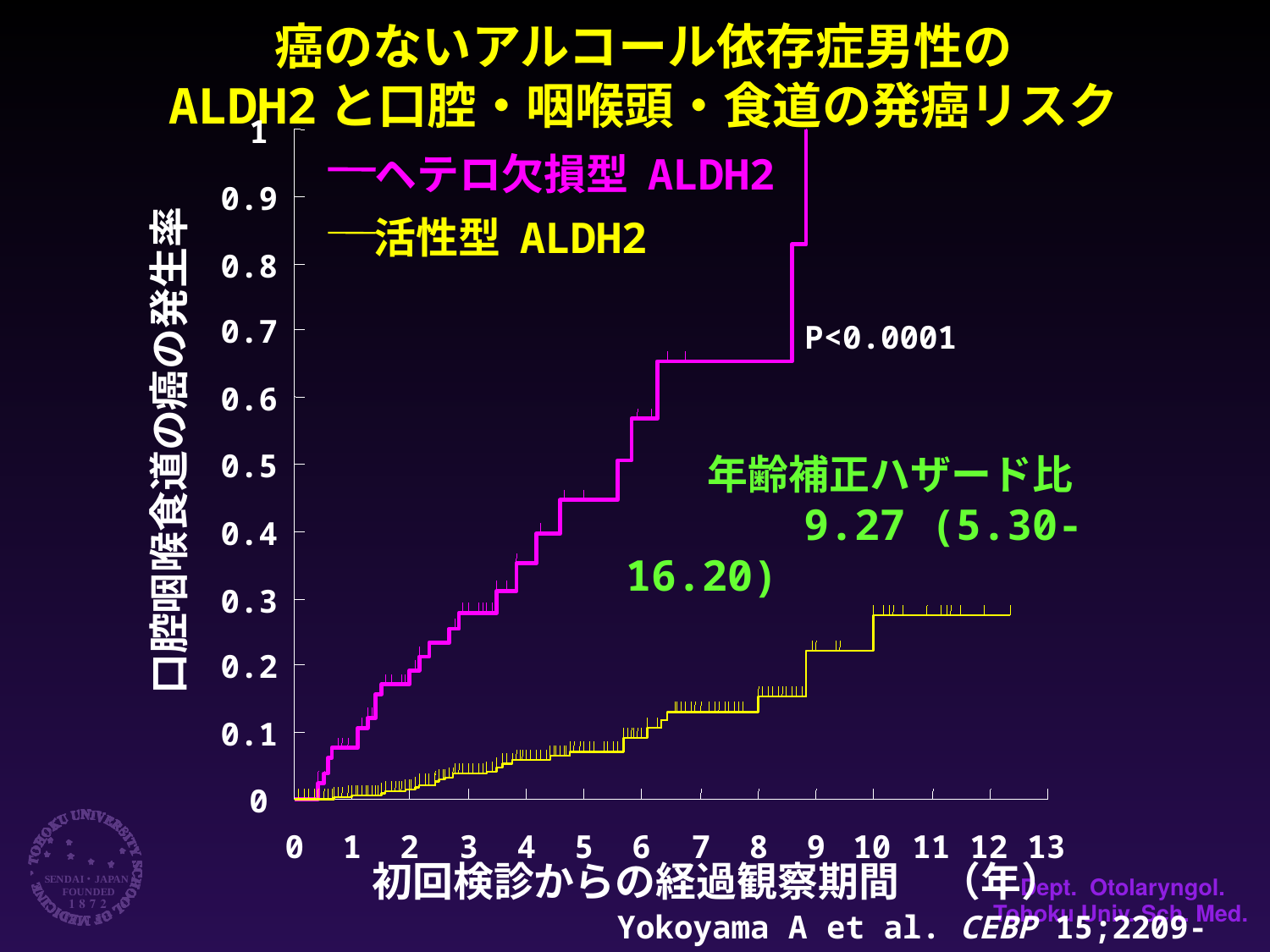

癌のないアルコール依存症男性の
ALDH2と口腔・咽喉頭・食道の発癌リスク
1

ヘテロ欠損型 ALDH2

0.9
活性型 ALDH2

0.8
0.7
P<0.0001
0.6
口腔咽喉食道の癌の発生率
　　年齢補正ハザード比
       9.27 (5.30-16.20)
0.5
0.4
0.3

0.2

0.1

0
0
1
2
3
4
5
6
7
8
9
10
11
12
13
初回検診からの経過観察期間　（年）
Yokoyama A et al. CEBP 15;2209-15, 2006